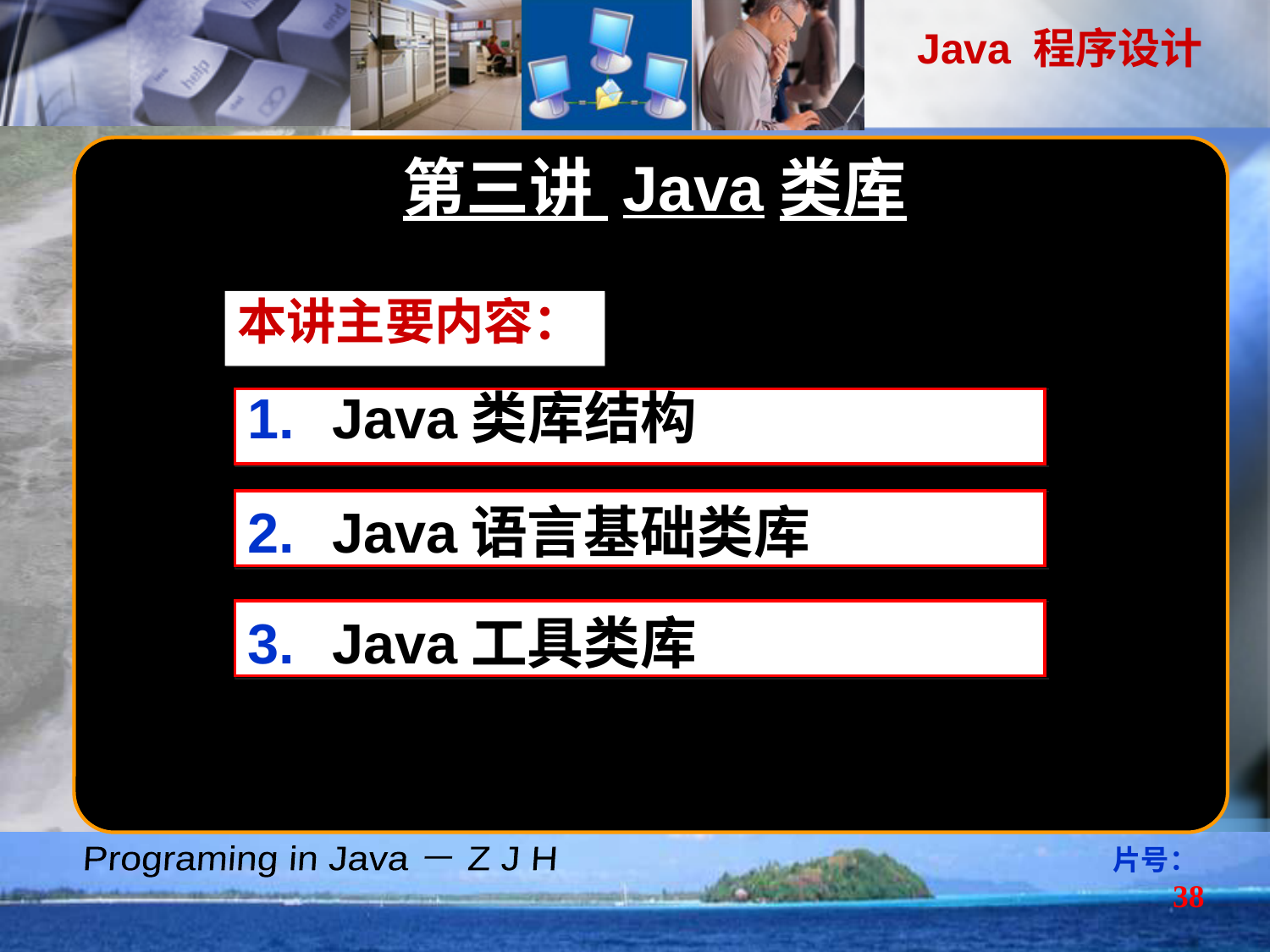

第三讲 Java类库
本讲主要内容：
Java类库结构
Java语言基础类库
Java工具类库
片号：38